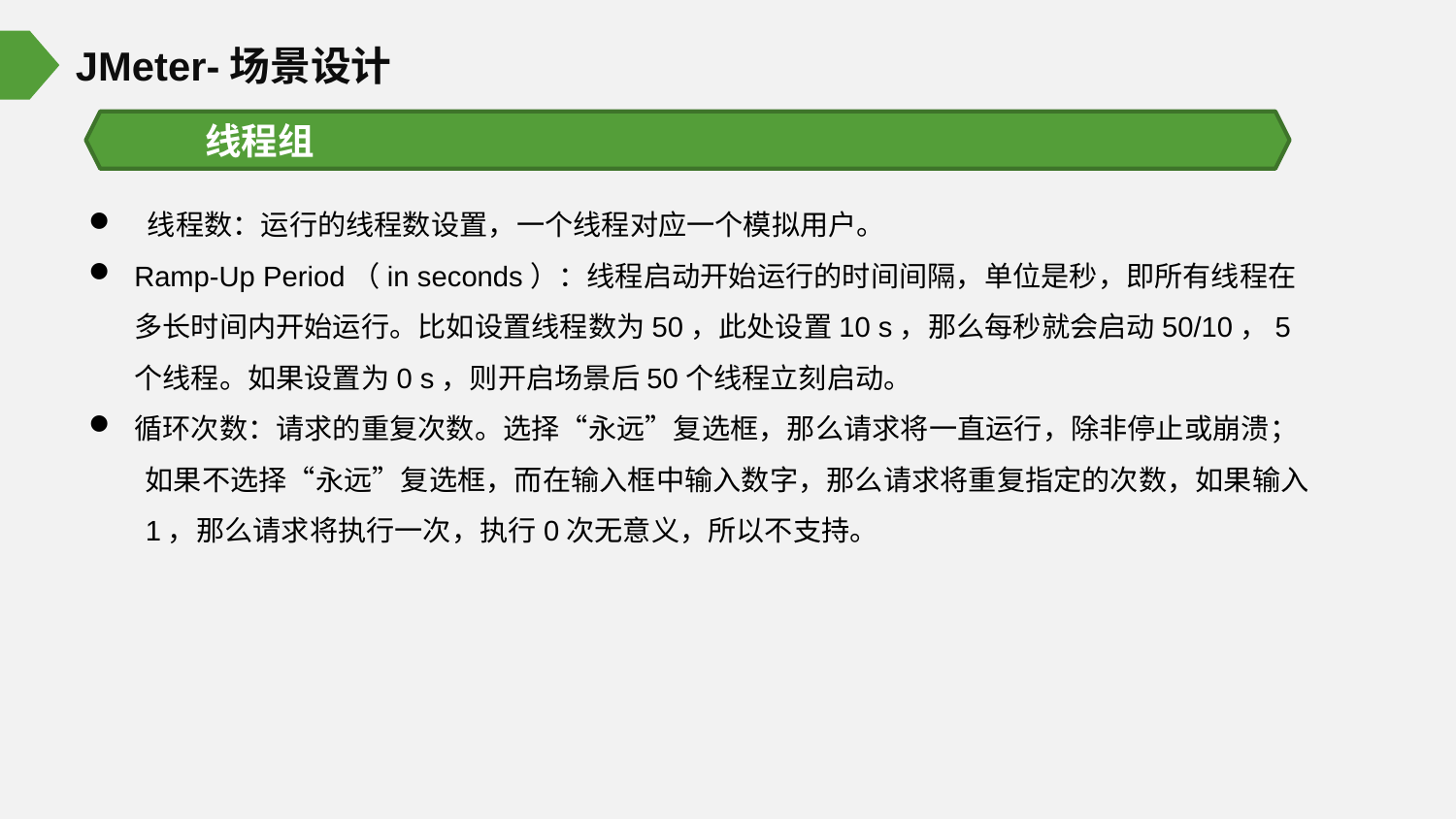

JMeter-场景设计
线程组
 线程数：运行的线程数设置，一个线程对应一个模拟用户。
Ramp-Up Period（in seconds）：线程启动开始运行的时间间隔，单位是秒，即所有线程在多长时间内开始运行。比如设置线程数为50，此处设置10 s，那么每秒就会启动50/10，5个线程。如果设置为0 s，则开启场景后50个线程立刻启动。
循环次数：请求的重复次数。选择“永远”复选框，那么请求将一直运行，除非停止或崩溃；
如果不选择“永远”复选框，而在输入框中输入数字，那么请求将重复指定的次数，如果输入
1，那么请求将执行一次，执行0次无意义，所以不支持。